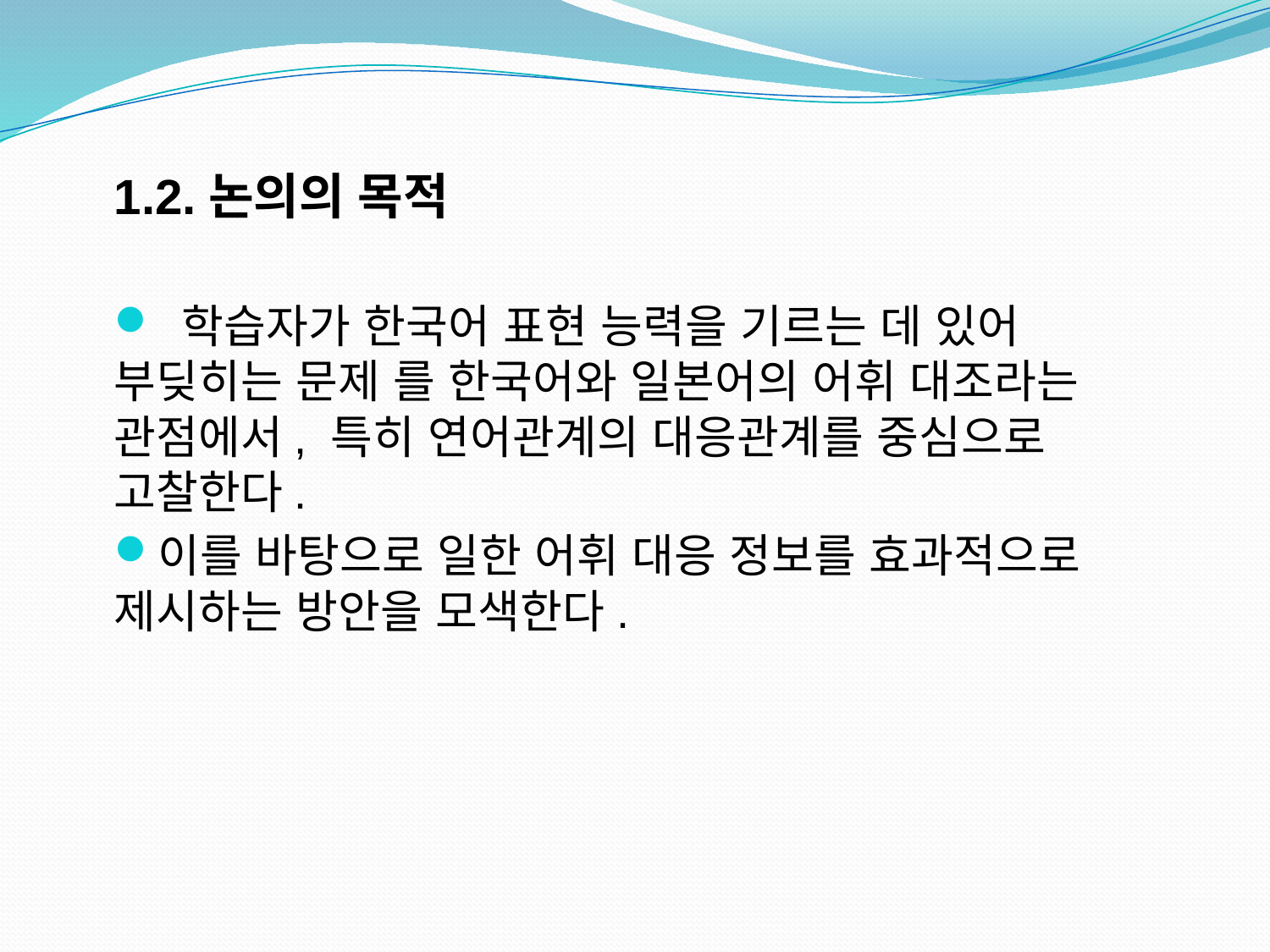

#
1.2.논의의 목적

 학습자가 한국어 표현 능력을 기르는 데 있어 부딪히는 문제 를 한국어와 일본어의 어휘 대조라는 관점에서, 특히 연어관계의 대응관계를 중심으로 고찰한다.
이를 바탕으로 일한 어휘 대응 정보를 효과적으로 제시하는 방안을 모색한다.